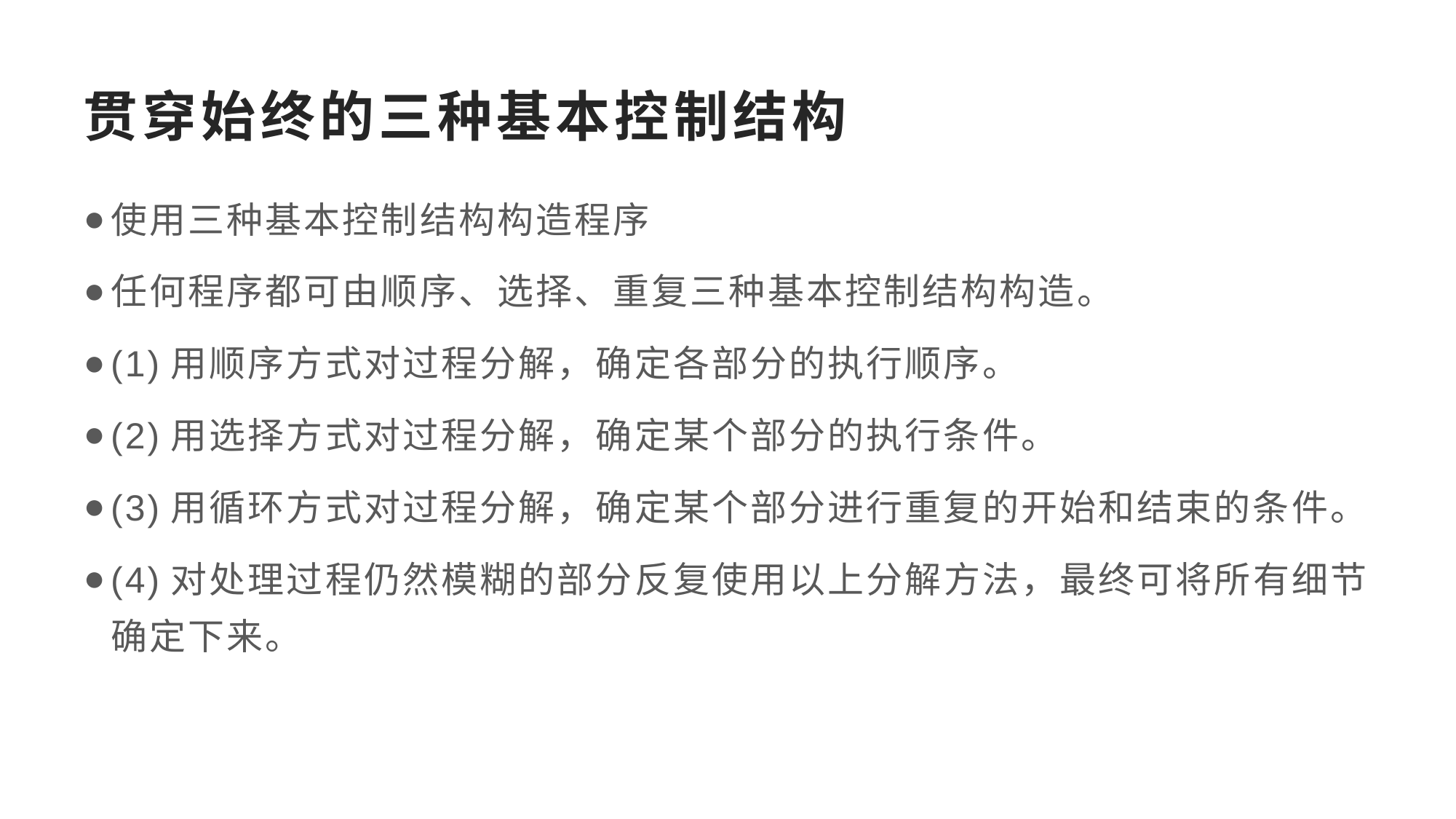

# 贯穿始终的三种基本控制结构
使用三种基本控制结构构造程序
任何程序都可由顺序、选择、重复三种基本控制结构构造。
(1)用顺序方式对过程分解，确定各部分的执行顺序。
(2)用选择方式对过程分解，确定某个部分的执行条件。
(3)用循环方式对过程分解，确定某个部分进行重复的开始和结束的条件。
(4)对处理过程仍然模糊的部分反复使用以上分解方法，最终可将所有细节确定下来。